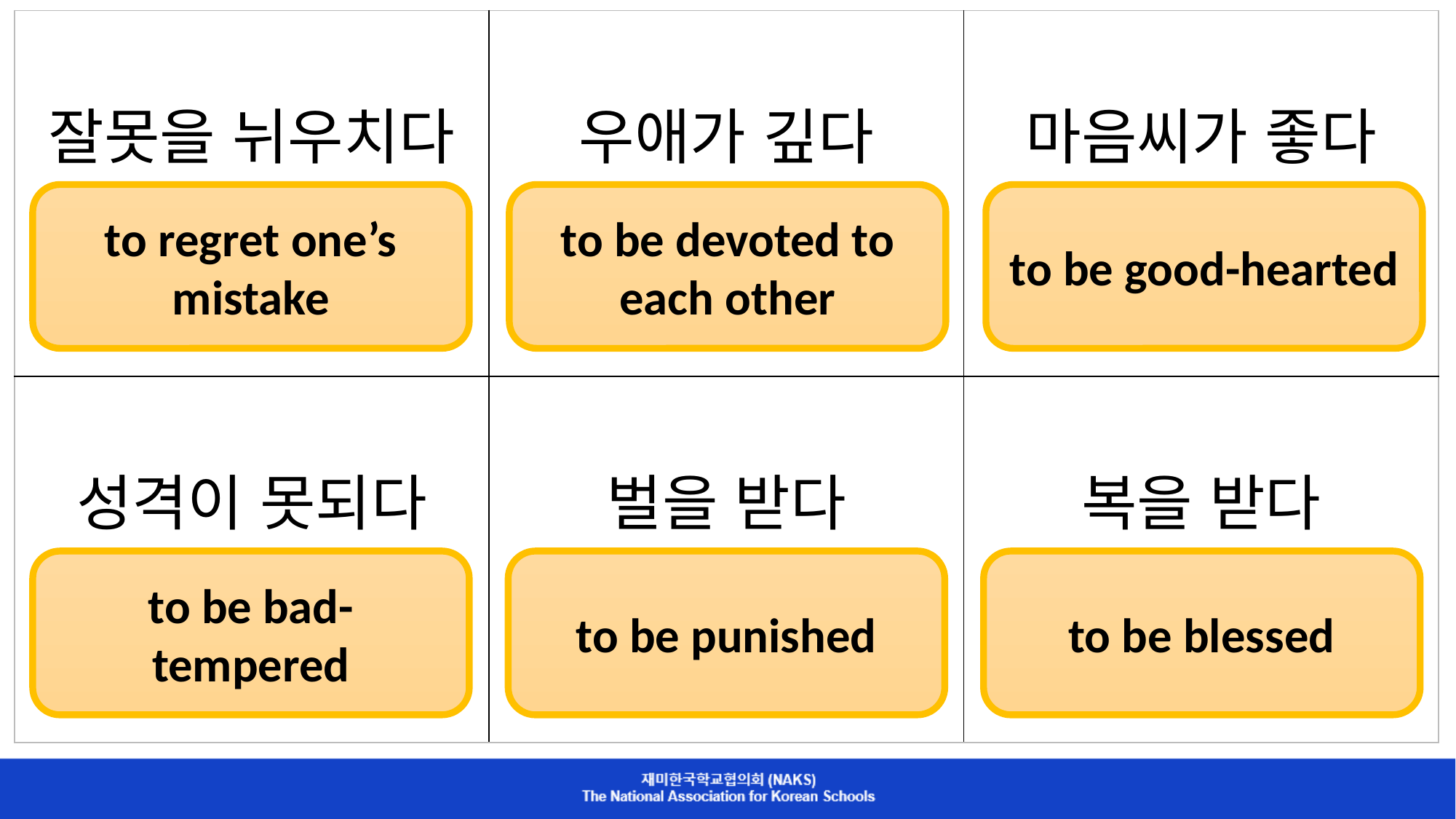

| 잘못을 뉘우치다 | 우애가 깊다 | 마음씨가 좋다 |
| --- | --- | --- |
| 성격이 못되다 | 벌을 받다 | 복을 받다 |
to regret one’s mistake
to be devoted to each other
to be good-hearted
to be bad-tempered
to be punished
to be blessed